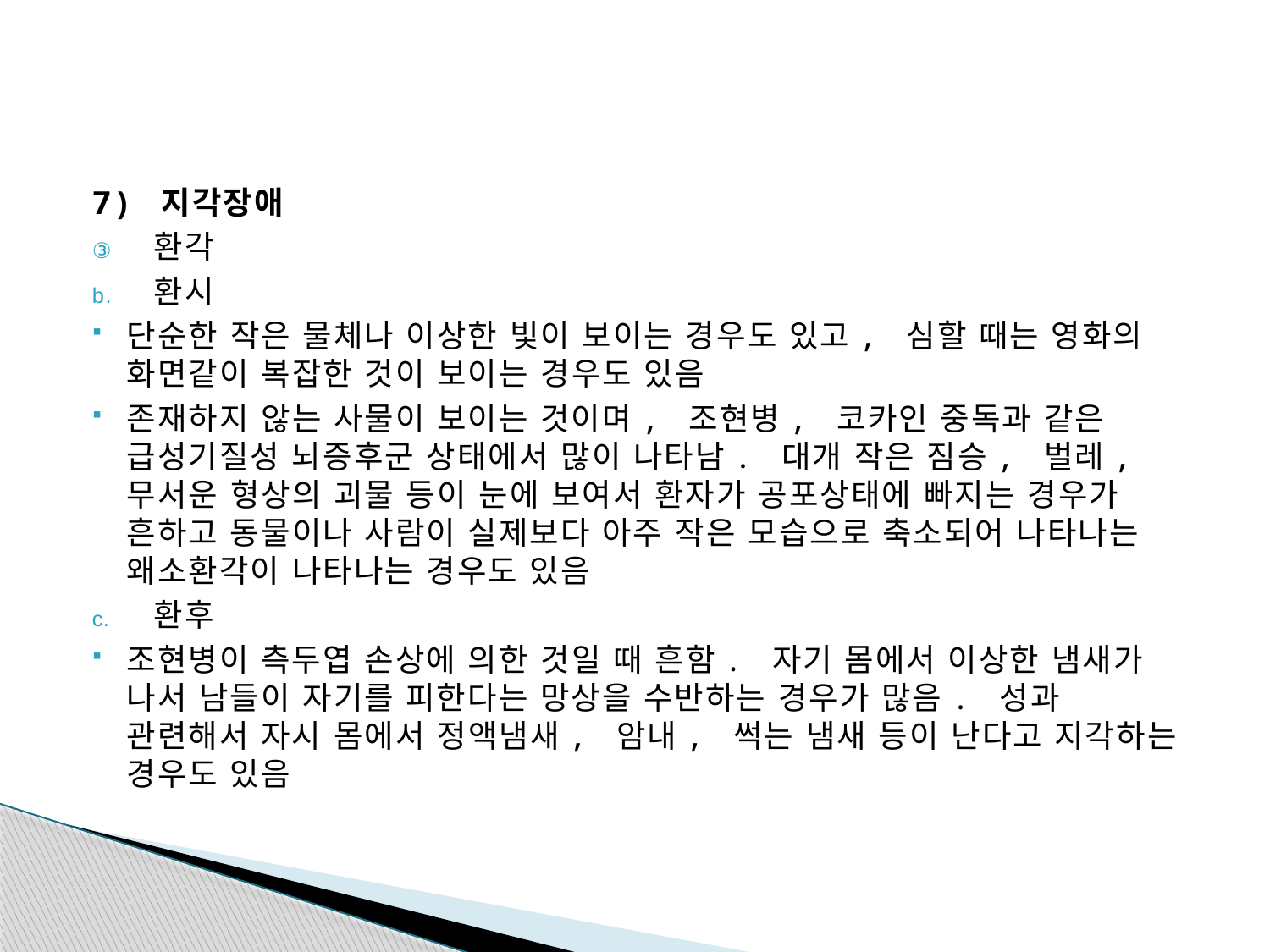

#
7) 지각장애
환각
환시
단순한 작은 물체나 이상한 빛이 보이는 경우도 있고, 심할 때는 영화의 화면같이 복잡한 것이 보이는 경우도 있음
존재하지 않는 사물이 보이는 것이며, 조현병, 코카인 중독과 같은 급성기질성 뇌증후군 상태에서 많이 나타남. 대개 작은 짐승, 벌레, 무서운 형상의 괴물 등이 눈에 보여서 환자가 공포상태에 빠지는 경우가 흔하고 동물이나 사람이 실제보다 아주 작은 모습으로 축소되어 나타나는 왜소환각이 나타나는 경우도 있음
환후
조현병이 측두엽 손상에 의한 것일 때 흔함. 자기 몸에서 이상한 냄새가 나서 남들이 자기를 피한다는 망상을 수반하는 경우가 많음. 성과 관련해서 자시 몸에서 정액냄새, 암내, 썩는 냄새 등이 난다고 지각하는 경우도 있음